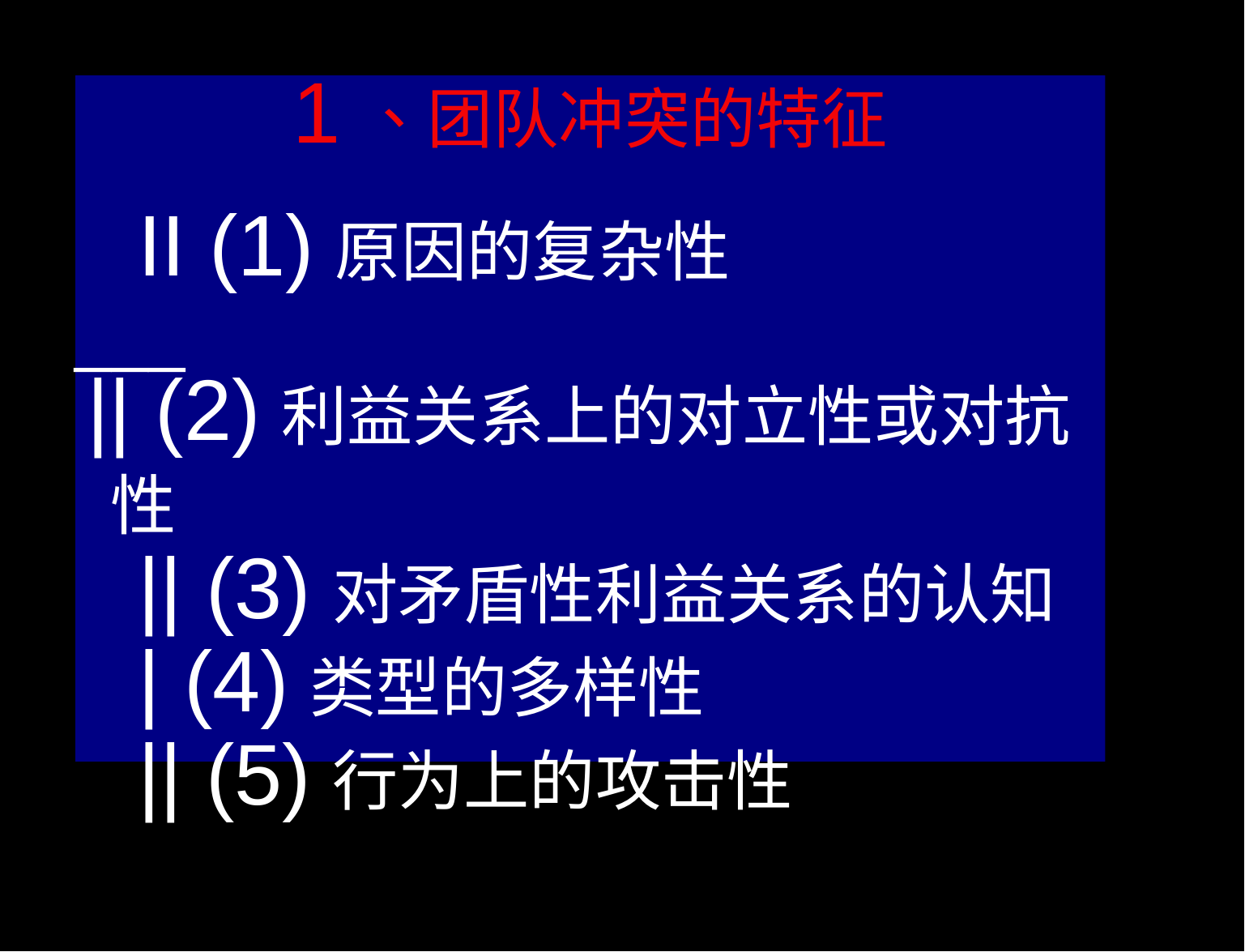

1、团队冲突的特征
II (1)原因的复杂性
___
|| (2)利益关系上的对立性或对抗 性
|| (3)对矛盾性利益关系的认知
| (4)类型的多样性
|| (5)行为上的攻击性